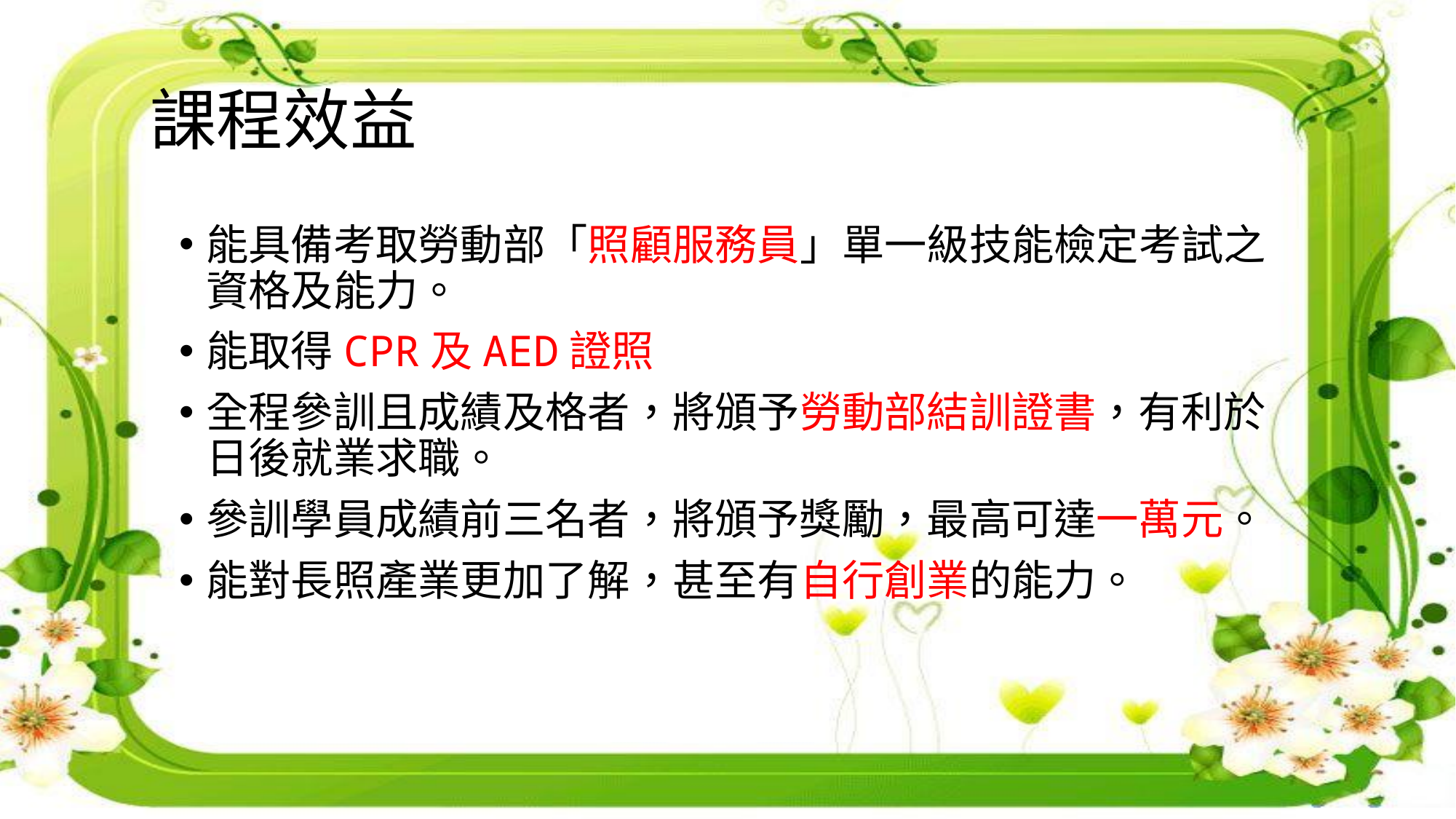

# 課程效益
能具備考取勞動部「照顧服務員」單一級技能檢定考試之資格及能力。
能取得CPR及AED證照
全程參訓且成績及格者，將頒予勞動部結訓證書，有利於日後就業求職。
參訓學員成績前三名者，將頒予獎勵，最高可達一萬元。
能對長照產業更加了解，甚至有自行創業的能力。